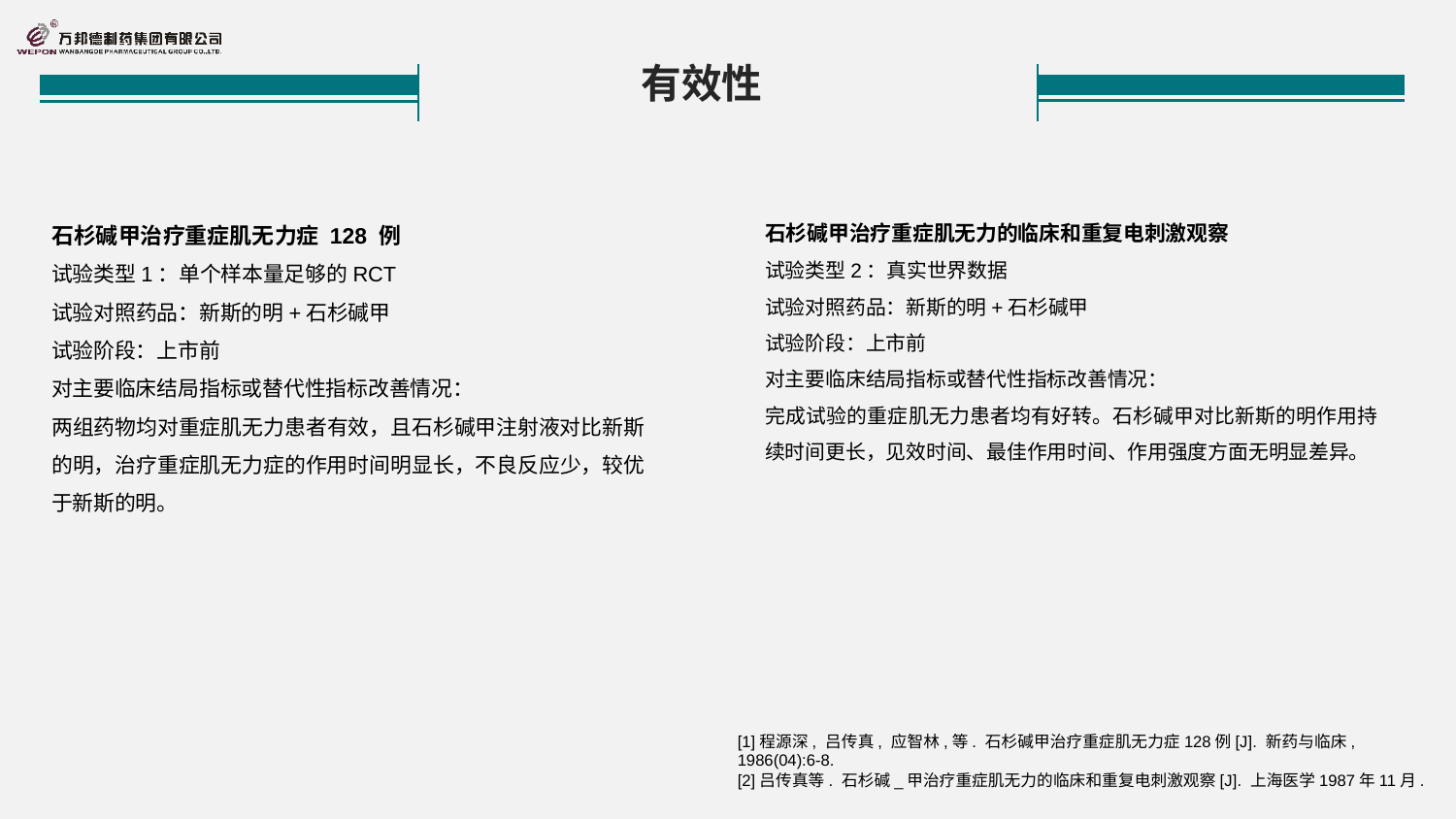

有效性
石杉碱甲治疗重症肌无力的临床和重复电刺激观察
试验类型2：真实世界数据
试验对照药品：新斯的明+石杉碱甲
试验阶段：上市前
对主要临床结局指标或替代性指标改善情况：
完成试验的重症肌无力患者均有好转。石杉碱甲对比新斯的明作用持续时间更长，见效时间、最佳作用时间、作用强度方面无明显差异。
石杉碱甲治疗重症肌无力症 128 例
试验类型1：单个样本量足够的RCT
试验对照药品：新斯的明+石杉碱甲
试验阶段：上市前
对主要临床结局指标或替代性指标改善情况：
两组药物均对重症肌无力患者有效，且石杉碱甲注射液对比新斯的明，治疗重症肌无力症的作用时间明显长，不良反应少，较优于新斯的明。
[1]程源深, 吕传真, 应智林,等. 石杉碱甲治疗重症肌无力症128例[J]. 新药与临床, 1986(04):6-8.
[2]吕传真等. 石杉碱_甲治疗重症肌无力的临床和重复电刺激观察[J]. 上海医学1987年11月.